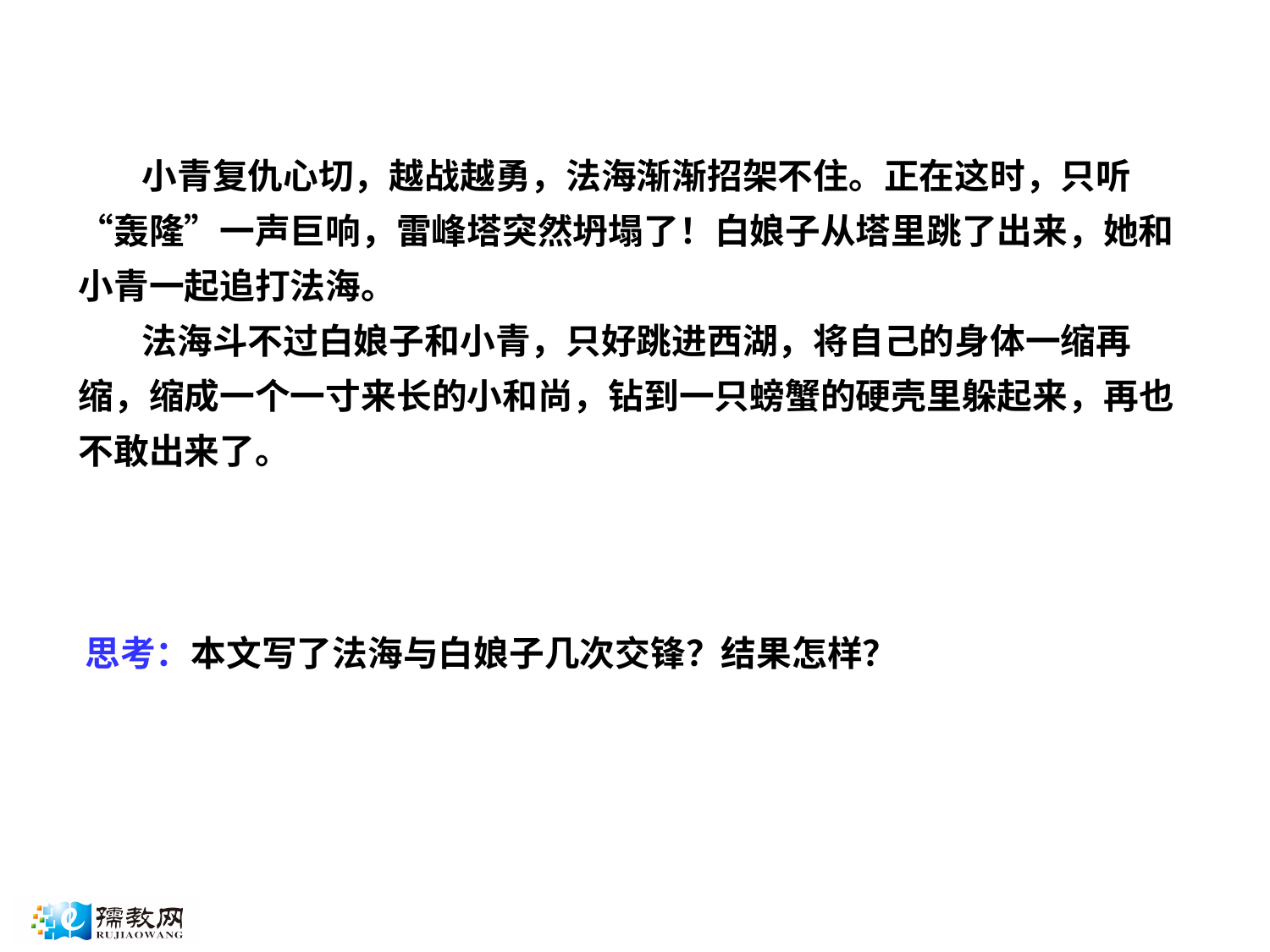

小青复仇心切，越战越勇，法海渐渐招架不住。正在这时，只听“轰隆”一声巨响，雷峰塔突然坍塌了！白娘子从塔里跳了出来，她和小青一起追打法海。
法海斗不过白娘子和小青，只好跳进西湖，将自己的身体一缩再缩，缩成一个一寸来长的小和尚，钻到一只螃蟹的硬壳里躲起来，再也不敢出来了。
思考：本文写了法海与白娘子几次交锋？结果怎样？